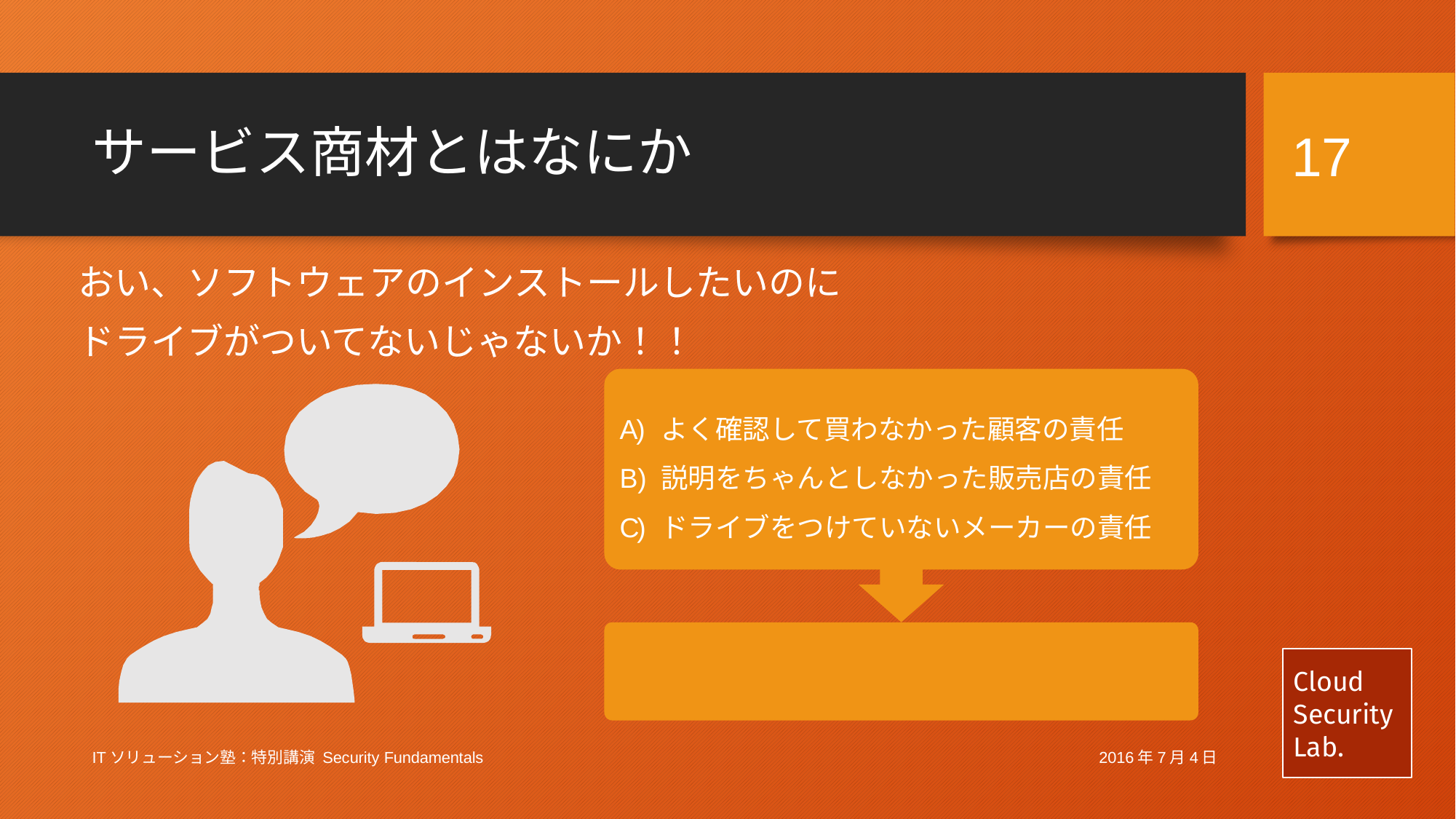

17
# サービス商材とはなにか
おい、ソフトウェアのインストールしたいのに
ドライブがついてないじゃないか！！
よく確認して買わなかった顧客の責任
説明をちゃんとしなかった販売店の責任
ドライブをつけていないメーカーの責任

2016年7月4日
ITソリューション塾：特別講演 Security Fundamentals